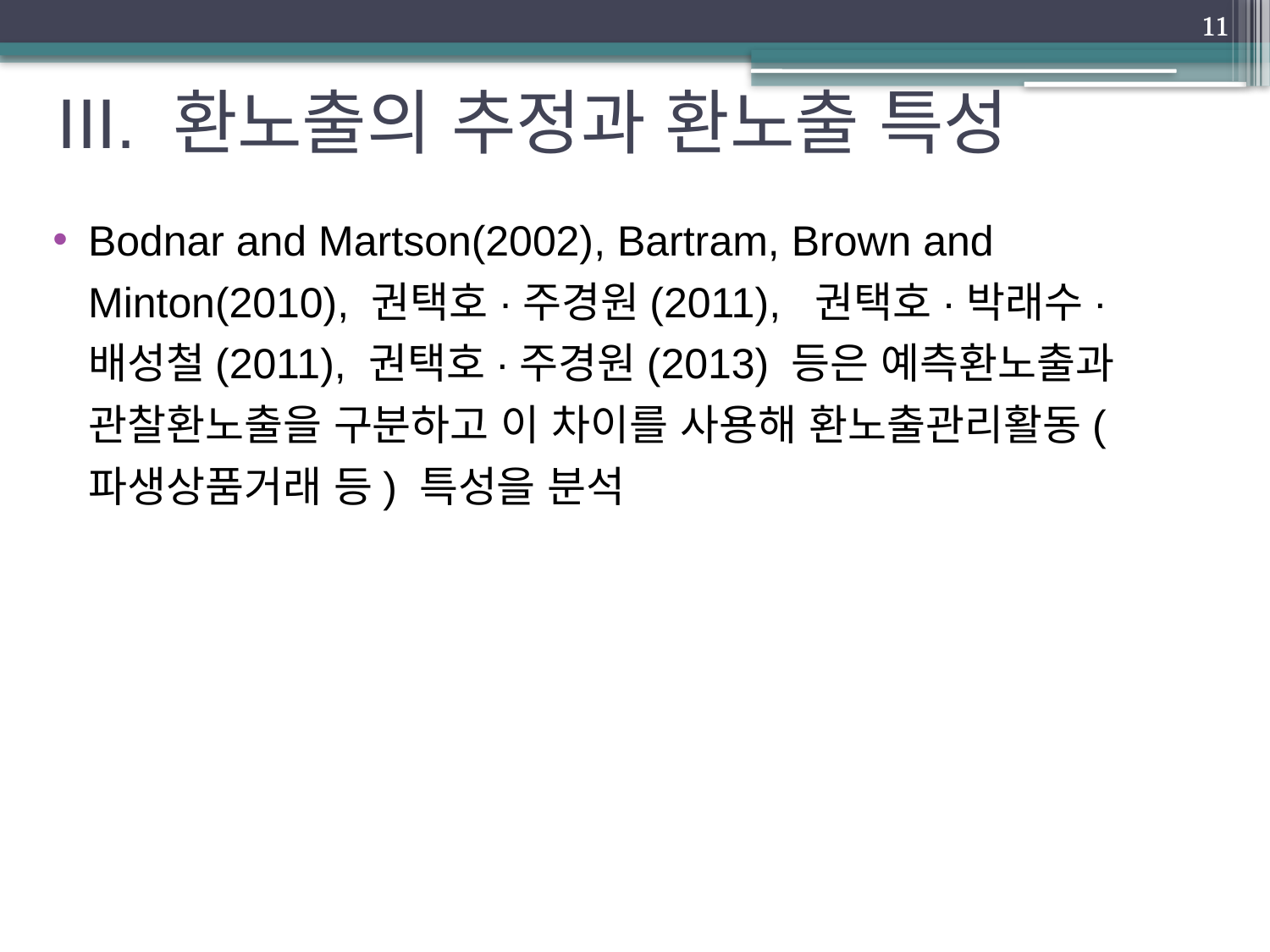

11
# III. 환노출의 추정과 환노출 특성
Bodnar and Martson(2002), Bartram, Brown and Minton(2010), 권택호·주경원(2011),  권택호·박래수·배성철(2011), 권택호·주경원(2013) 등은 예측환노출과 관찰환노출을 구분하고 이 차이를 사용해 환노출관리활동(파생상품거래 등) 특성을 분석